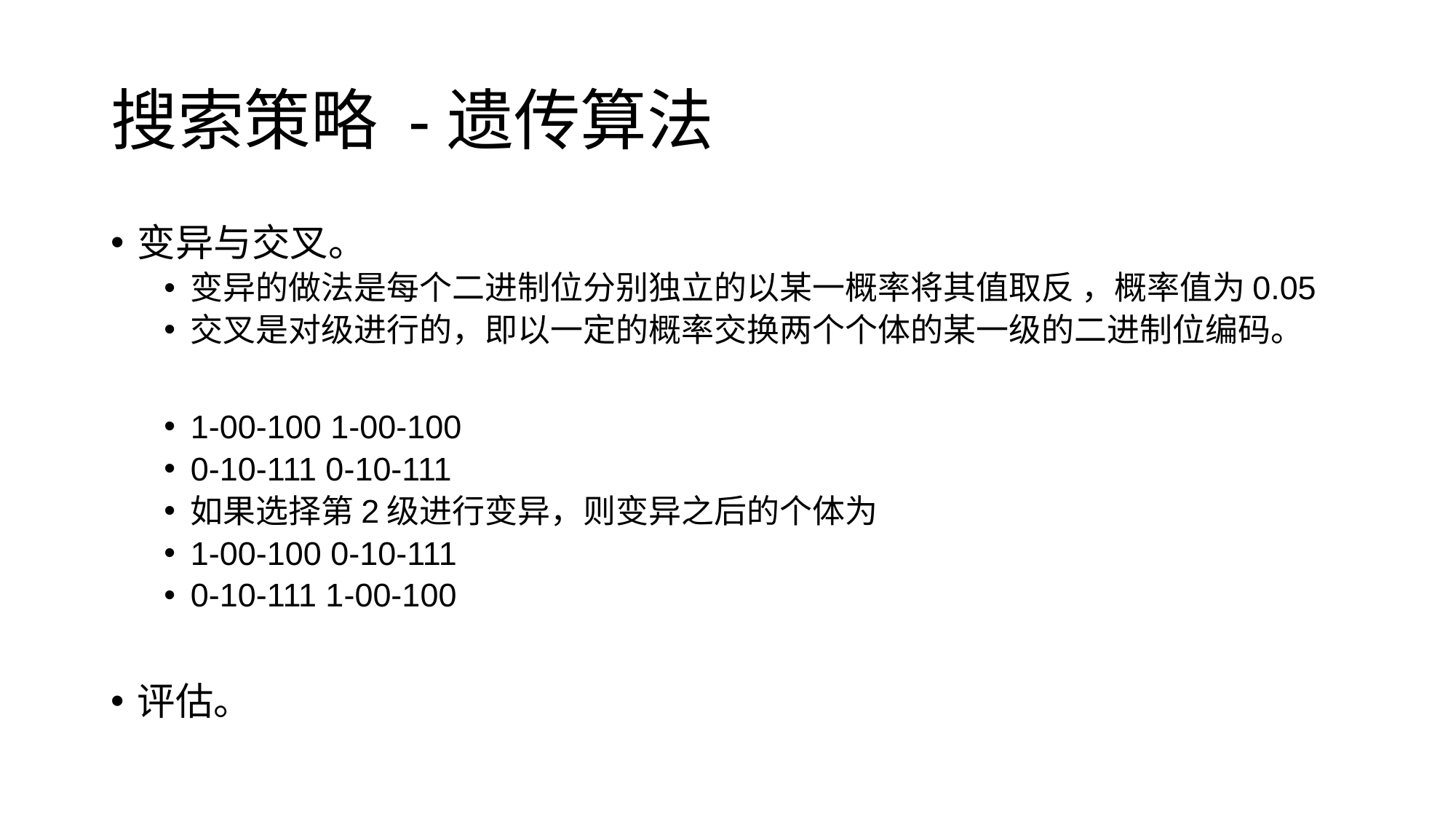

# 搜索策略 -遗传算法
变异与交叉。
变异的做法是每个二进制位分别独立的以某一概率将其值取反 ，概率值为0.05
交叉是对级进行的，即以一定的概率交换两个个体的某一级的二进制位编码。

1-00-100 1-00-100
0-10-111 0-10-111
如果选择第2级进行变异，则变异之后的个体为
1-00-100 0-10-111
0-10-111 1-00-100

评估。